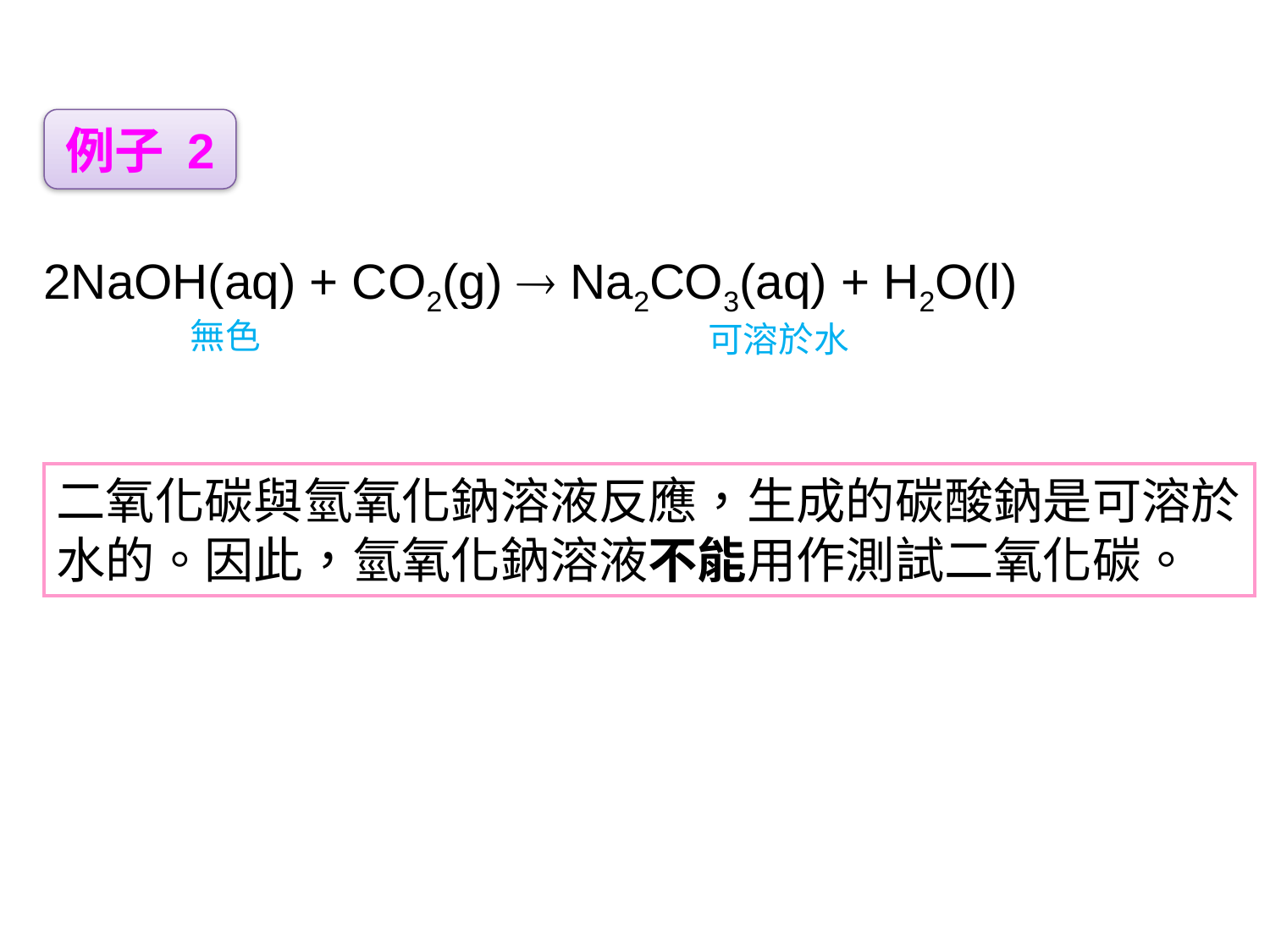

例子 2
2NaOH(aq) + CO2(g) → Na2CO3(aq) + H2O(l)
無色
可溶於水
二氧化碳與氫氧化鈉溶液反應，生成的碳酸鈉是可溶於水的。因此，氫氧化鈉溶液不能用作測試二氧化碳。